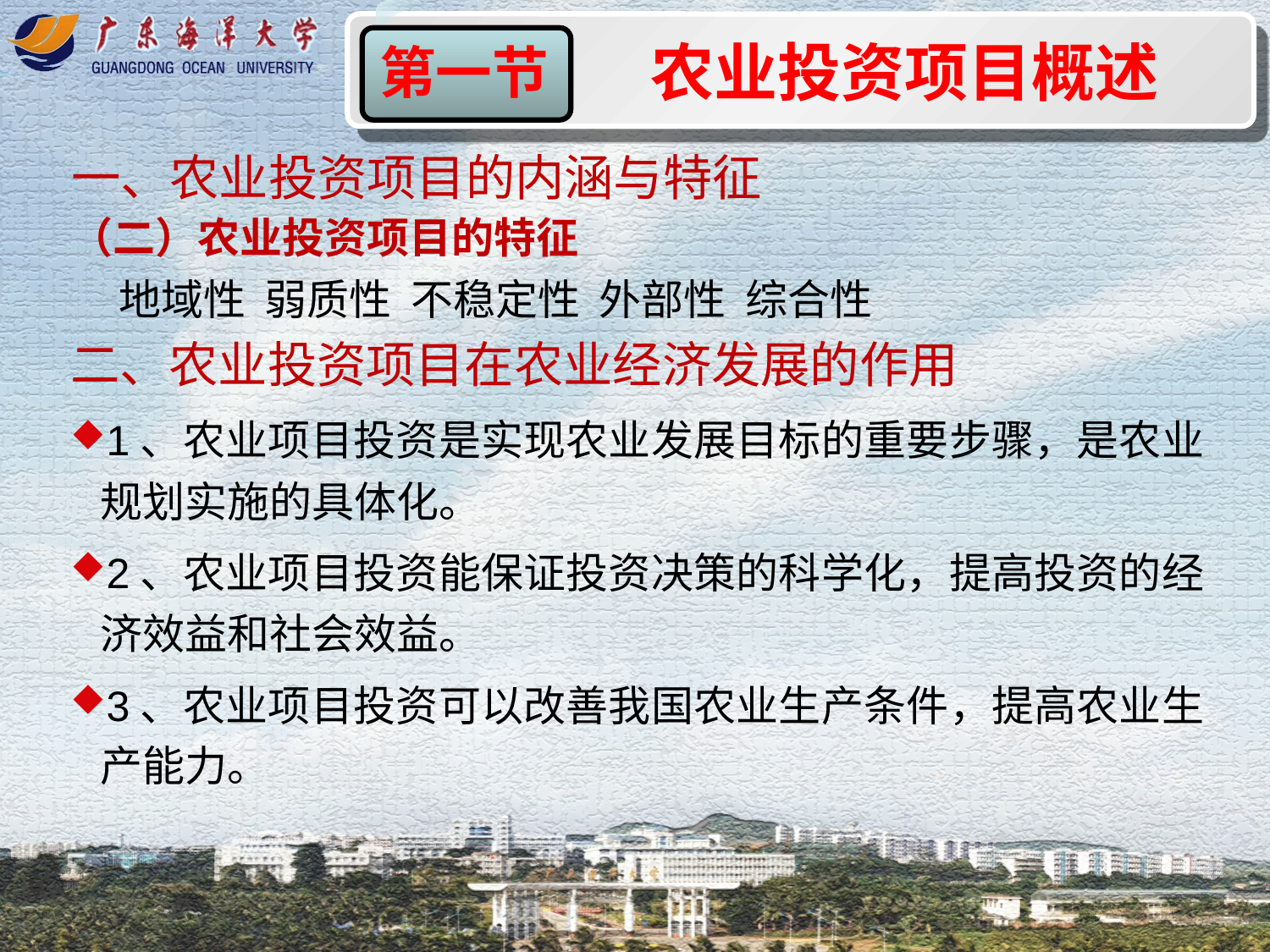

农业投资项目概述

第一节
一、农业投资项目的内涵与特征
（二）农业投资项目的特征
    地域性  弱质性  不稳定性  外部性  综合性
二、农业投资项目在农业经济发展的作用
1、农业项目投资是实现农业发展目标的重要步骤，是农业规划实施的具体化。
2、农业项目投资能保证投资决策的科学化，提高投资的经济效益和社会效益。
3、农业项目投资可以改善我国农业生产条件，提高农业生产能力。